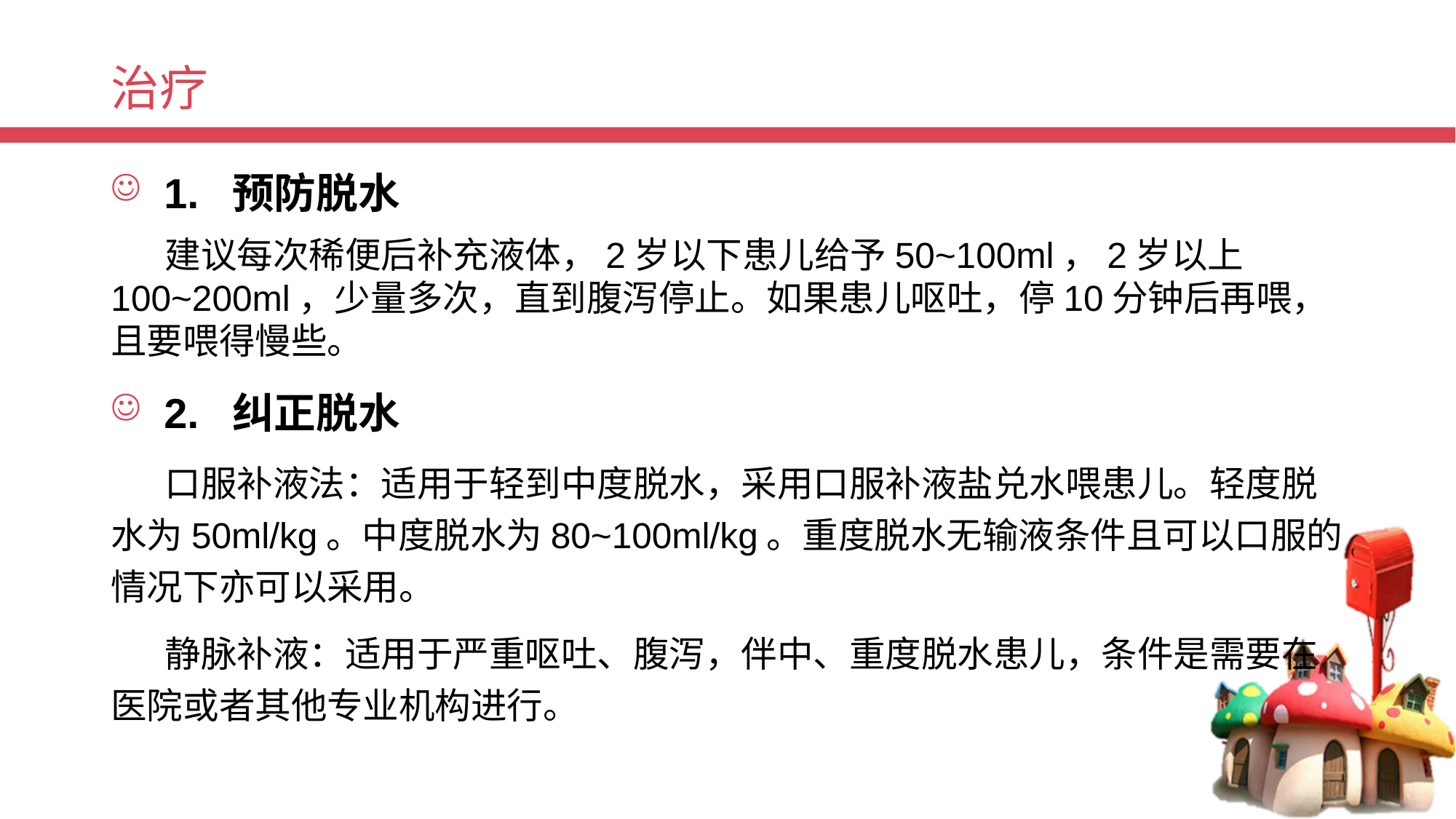

# 治疗
1.  预防脱水
建议每次稀便后补充液体，2岁以下患儿给予50~100ml，2岁以上100~200ml，少量多次，直到腹泻停止。如果患儿呕吐，停10分钟后再喂，且要喂得慢些。
2.  纠正脱水
口服补液法：适用于轻到中度脱水，采用口服补液盐兑水喂患儿。轻度脱水为50ml/kg。中度脱水为80~100ml/kg。重度脱水无输液条件且可以口服的情况下亦可以采用。
静脉补液：适用于严重呕吐、腹泻，伴中、重度脱水患儿，条件是需要在医院或者其他专业机构进行。